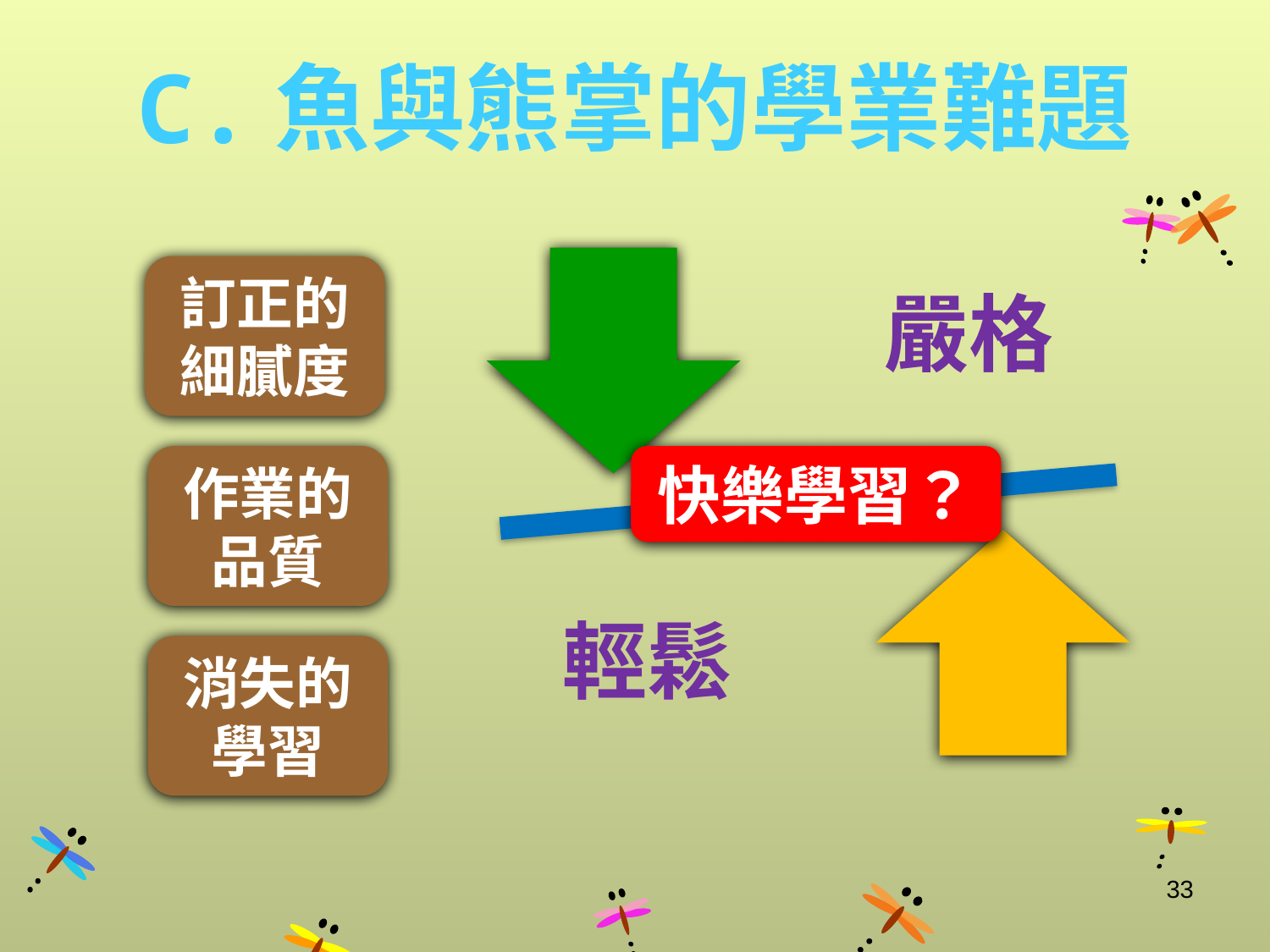

# C.魚與熊掌的學業難題
嚴格
輕鬆
訂正的細膩度
作業的品質
快樂學習？
消失的學習
33